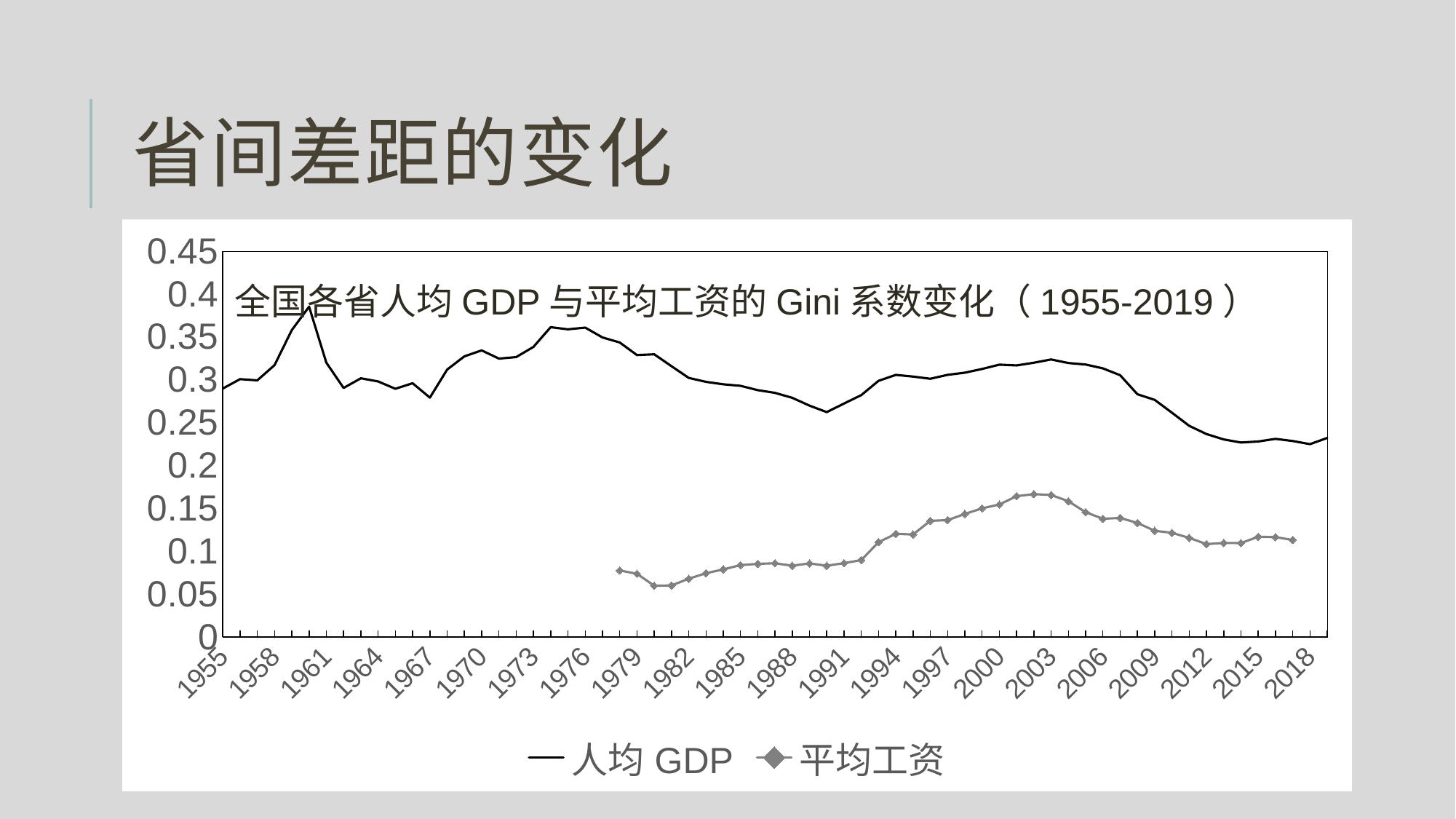

# 省间差距的变化

### Chart

| Category | 人均GDP | 平均工资 |
|---|---|---|
| 1955.0 | 0.28982 | None |
| 1956.0 | 0.30081 | None |
| 1957.0 | 0.2994 | None |
| 1958.0 | 0.31713 | None |
| 1959.0 | 0.35799 | None |
| 1960.0 | 0.38531 | None |
| 1961.0 | 0.32007 | None |
| 1962.0 | 0.29051 | None |
| 1963.0 | 0.30178 | None |
| 1964.0 | 0.29816 | None |
| 1965.0 | 0.28956 | None |
| 1966.0 | 0.29601 | None |
| 1967.0 | 0.27921 | None |
| 1968.0 | 0.312 | None |
| 1969.0 | 0.32736 | None |
| 1970.0 | 0.33432 | None |
| 1971.0 | 0.32477 | None |
| 1972.0 | 0.32651 | None |
| 1973.0 | 0.33838 | None |
| 1974.0 | 0.36141 | None |
| 1975.0 | 0.35889 | None |
| 1976.0 | 0.36094 | None |
| 1977.0 | 0.34941 | None |
| 1978.0 | 0.34357 | 0.07763767 |
| 1979.0 | 0.32887 | 0.07372412 |
| 1980.0 | 0.32978 | 0.05978 |
| 1981.0 | 0.31588 | 0.06008 |
| 1982.0 | 0.30227 | 0.06799 |
| 1983.0 | 0.29762 | 0.07437 |
| 1984.0 | 0.2948 | 0.07884 |
| 1985.0 | 0.29302 | 0.08381 |
| 1986.0 | 0.28797 | 0.08532 |
| 1987.0 | 0.2848 | 0.08598 |
| 1988.0 | 0.27903 | 0.08315 |
| 1989.0 | 0.2699 | 0.08584 |
| 1990.0 | 0.26234 | 0.08313 |
| 1991.0 | 0.27234 | 0.08612 |
| 1992.0 | 0.2822 | 0.08971 |
| 1993.0 | 0.29884 | 0.11058 |
| 1994.0 | 0.30578 | 0.12031 |
| 1995.0 | 0.3038 | 0.11957 |
| 1996.0 | 0.30123 | 0.13549 |
| 1997.0 | 0.30583 | 0.13631 |
| 1998.0 | 0.30834 | 0.1435 |
| 1999.0 | 0.31267 | 0.15006 |
| 2000.0 | 0.3177 | 0.15459 |
| 2001.0 | 0.31678 | 0.16428 |
| 2002.0 | 0.31993 | 0.16664 |
| 2003.0 | 0.32374 | 0.16568 |
| 2004.0 | 0.31961 | 0.15838 |
| 2005.0 | 0.31783 | 0.14554 |
| 2006.0 | 0.3134 | 0.13787 |
| 2007.0 | 0.30535 | 0.13887 |
| 2008.0 | 0.28318 | 0.133 |
| 2009.0 | 0.27662 | 0.12386 |
| 2010.0 | 0.26169 | 0.12153 |
| 2011.0 | 0.2464 | 0.11561 |
| 2012.0 | 0.23677 | 0.10832 |
| 2013.0 | 0.23051 | 0.10969 |
| 2014.0 | 0.22687 | 0.10956 |
| 2015.0 | 0.22806 | 0.11691 |
| 2016.0 | 0.23112 | 0.11644 |
| 2017.0 | 0.22865822 | 0.11320392 |
| 2018.0 | 0.2249518 | None |
| 2019.0 | 0.23221878 | None |
全国各省人均GDP与平均工资的Gini系数变化（1955-2019）